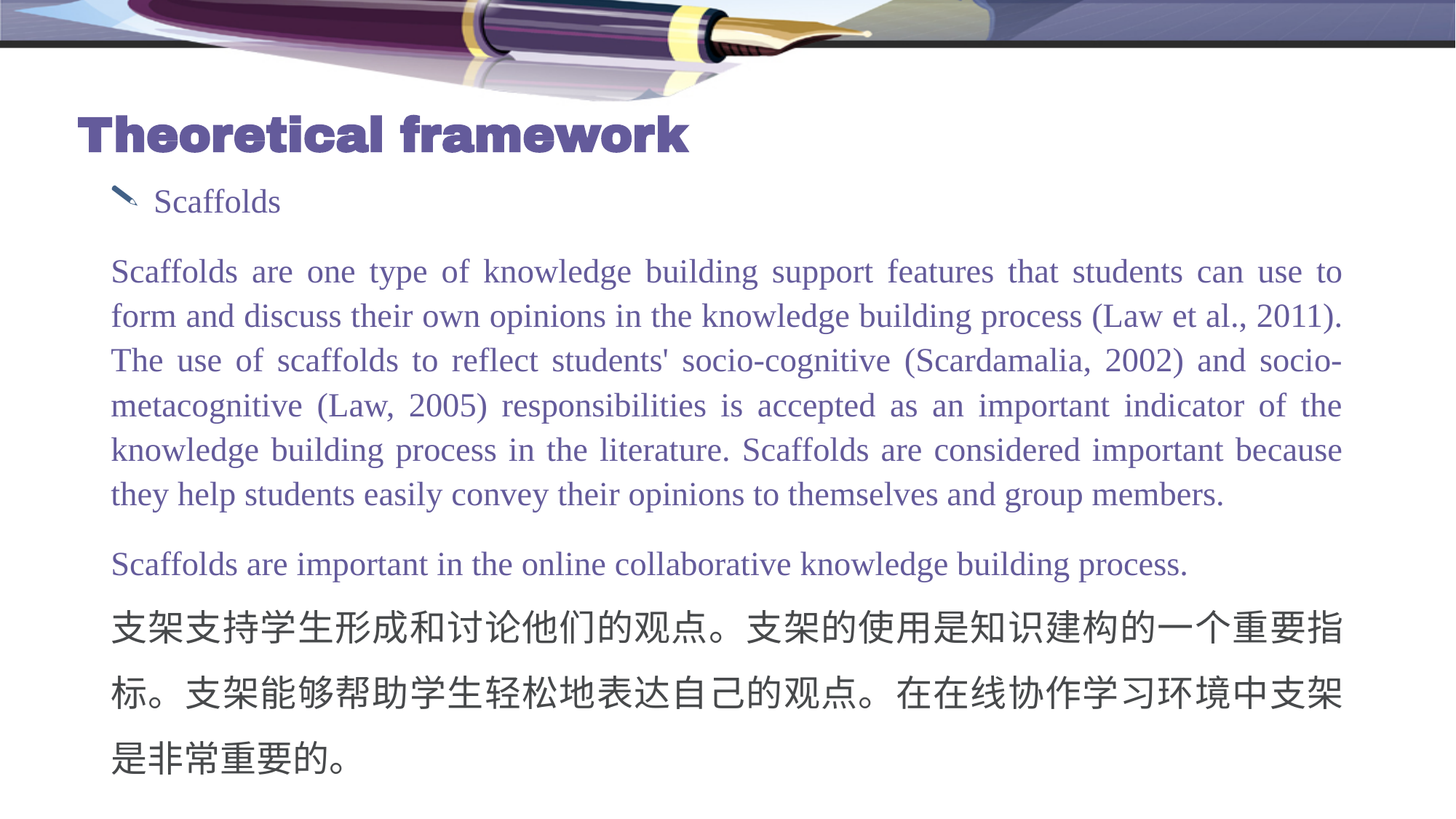

# Theoretical framework
Scaffolds
Scaffolds are one type of knowledge building support features that students can use to form and discuss their own opinions in the knowledge building process (Law et al., 2011). The use of scaffolds to reflect students' socio-cognitive (Scardamalia, 2002) and socio-metacognitive (Law, 2005) responsibilities is accepted as an important indicator of the knowledge building process in the literature. Scaffolds are considered important because they help students easily convey their opinions to themselves and group members.
Scaffolds are important in the online collaborative knowledge building process.
支架支持学生形成和讨论他们的观点。支架的使用是知识建构的一个重要指标。支架能够帮助学生轻松地表达自己的观点。在在线协作学习环境中支架是非常重要的。